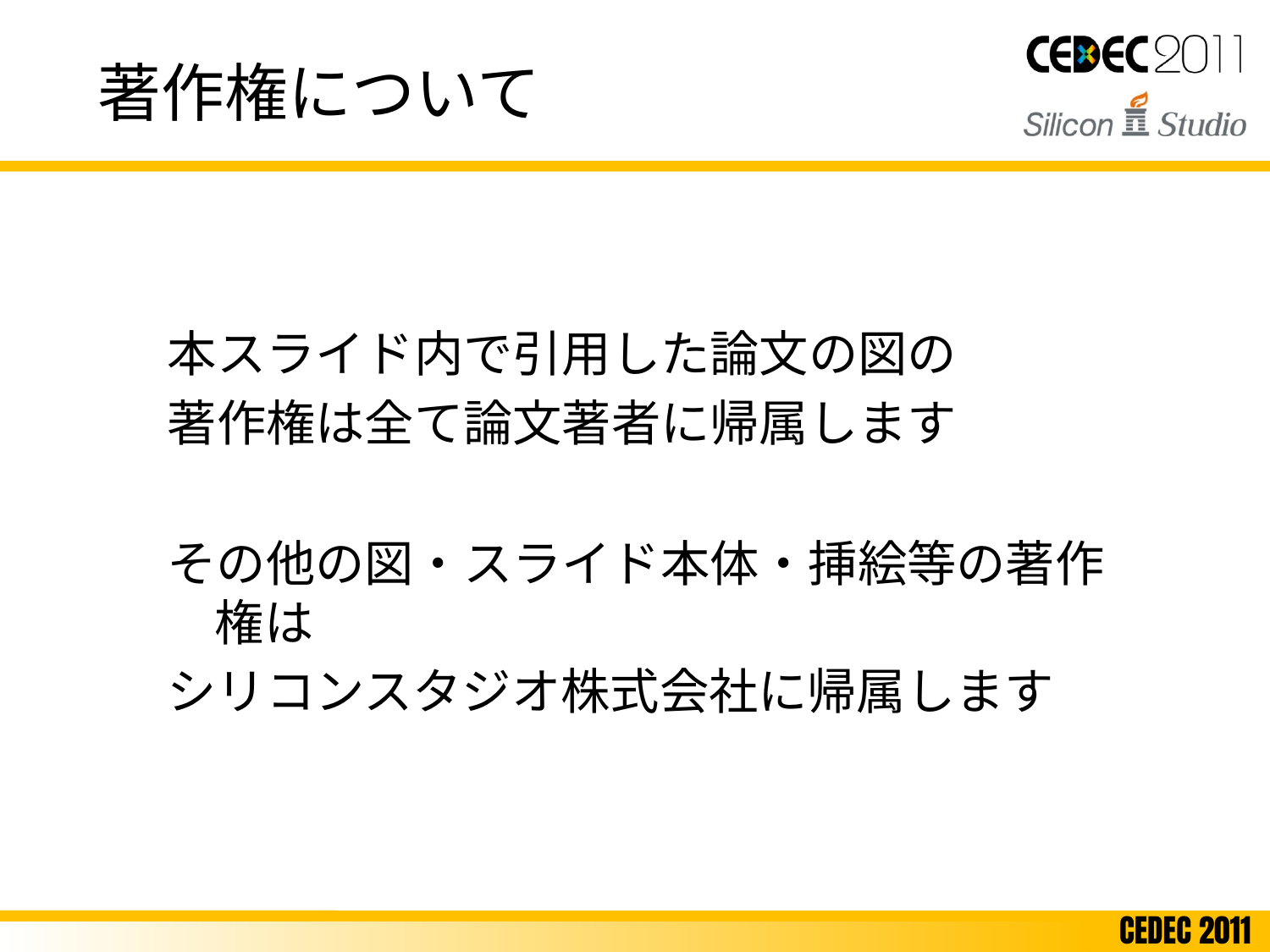

# 著作権について
本スライド内で引用した論文の図の
著作権は全て論文著者に帰属します
その他の図・スライド本体・挿絵等の著作権は
シリコンスタジオ株式会社に帰属します